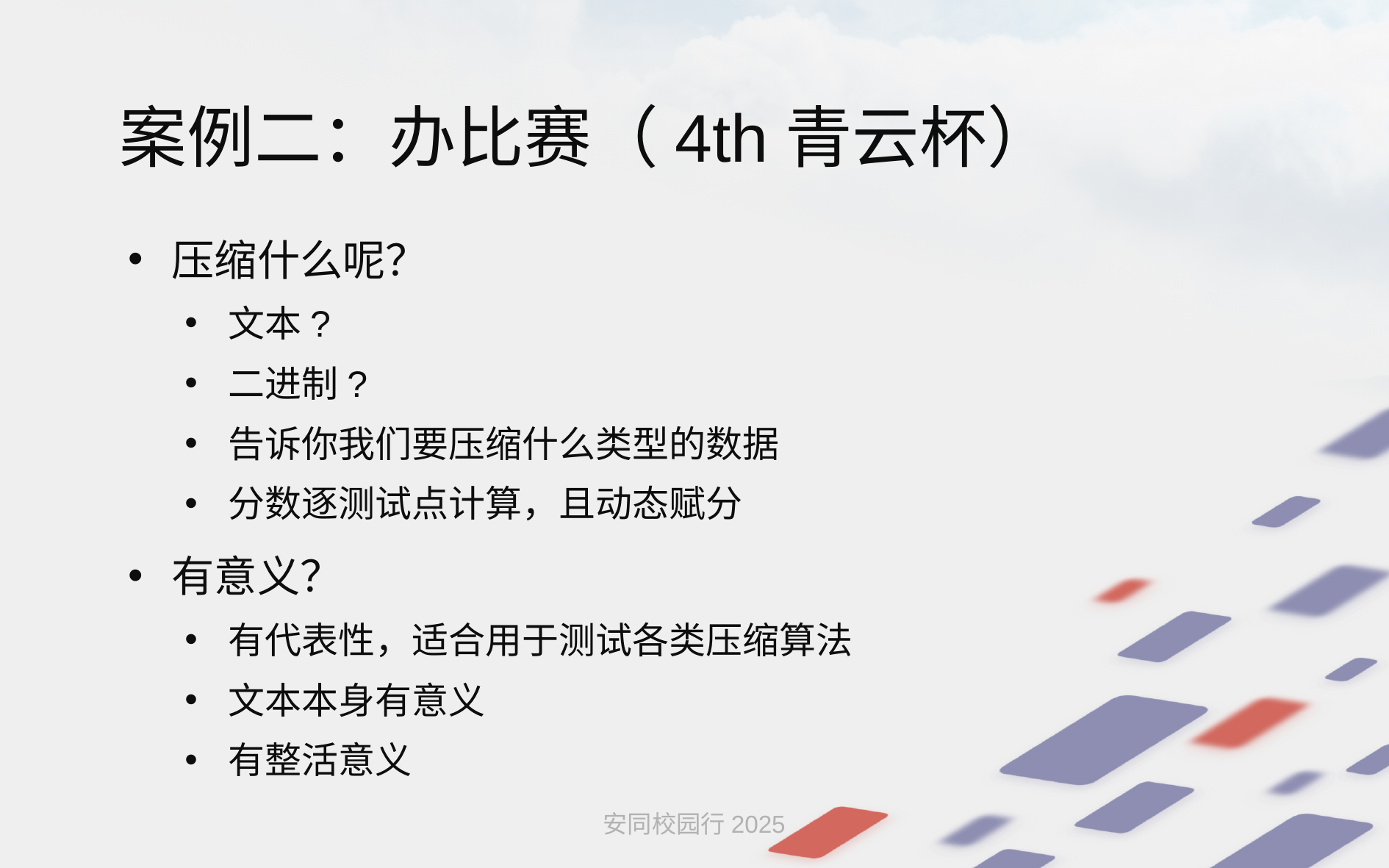

# 案例二：办比赛（4th青云杯）
压缩什么呢？
文本?
二进制?
告诉你我们要压缩什么类型的数据
分数逐测试点计算，且动态赋分
有意义？
有代表性，适合用于测试各类压缩算法
文本本身有意义
有整活意义
安同校园行2025